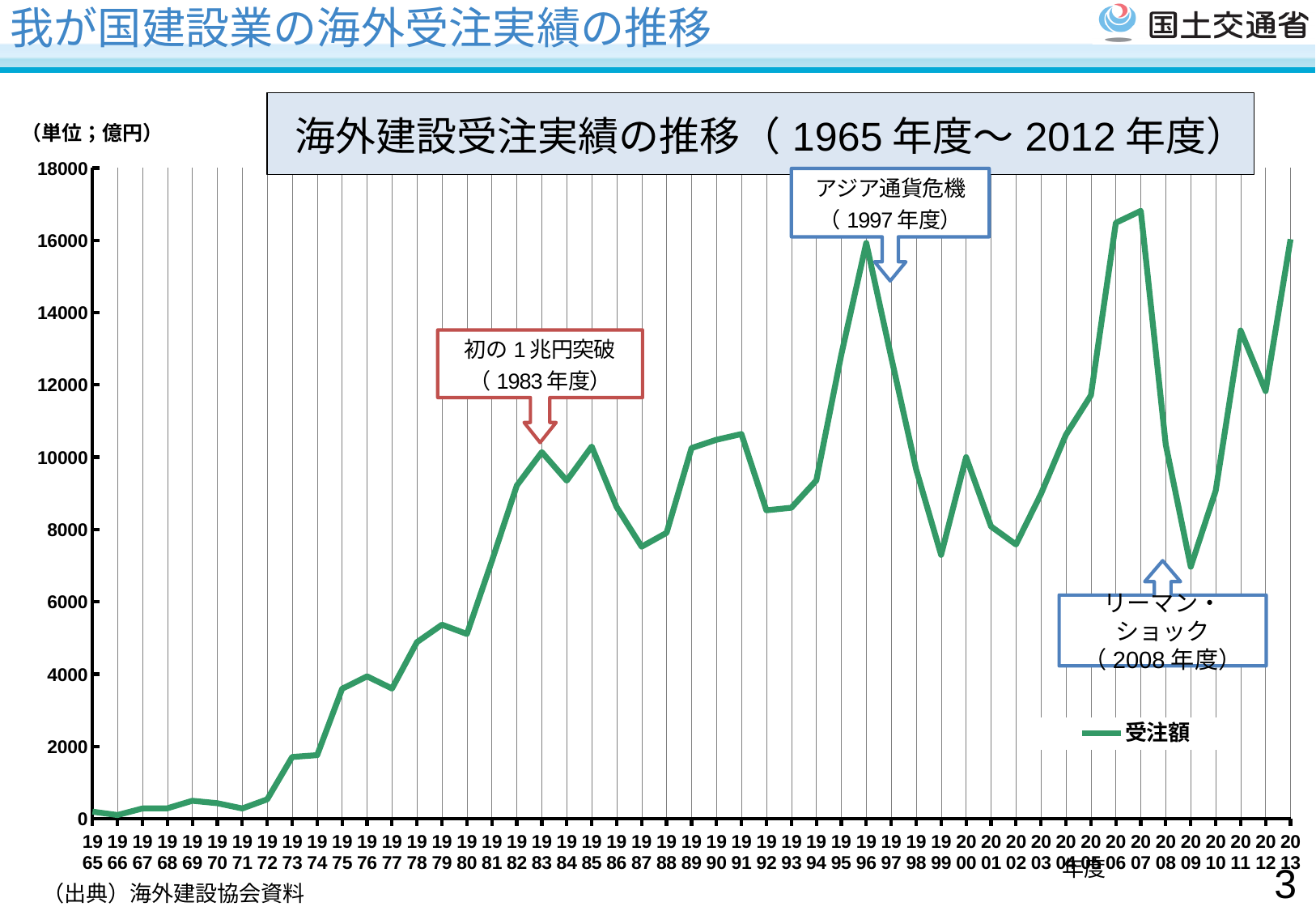

# 我が国建設業の海外受注実績の推移

### Chart:  海外建設受注実績の推移（1965年度～2012年度）

| Category | 受注額 |
|---|---|
| 1965 | 193.0 |
| 1966 | 100.0 |
| 1967 | 282.0 |
| 1968 | 287.0 |
| 1969 | 494.0 |
| 1970 | 428.0 |
| 1971 | 282.0 |
| 1972 | 534.0 |
| 1973 | 1707.0 |
| 1974 | 1757.0 |
| 1975 | 3592.0 |
| 1976 | 3936.0 |
| 1977 | 3599.0 |
| 1978 | 4883.0 |
| 1979 | 5365.0 |
| 1980 | 5110.0 |
| 1981 | 7126.0 |
| 1982 | 9216.0 |
| 1983 | 10140.0 |
| 1984 | 9350.0 |
| 1985 | 10296.0 |
| 1986 | 8619.0 |
| 1987 | 7525.0 |
| 1988 | 7907.0 |
| 1989 | 10251.0 |
| 1990 | 10482.0 |
| 1991 | 10639.0 |
| 1992 | 8531.0 |
| 1993 | 8601.0 |
| 1994 | 9357.0 |
| 1995 | 12832.0 |
| 1996 | 15926.0 |
| 1997 | 12765.0 |
| 1998 | 9663.0 |
| 1999 | 7297.0 |
| 2000 | 10000.0 |
| 2001 | 8083.0 |
| 2002 | 7584.0 |
| 2003 | 8982.0 |
| 2004 | 10617.0 |
| 2005 | 11710.0 |
| 2006 | 16484.0 |
| 2007 | 16813.0 |
| 2008 | 10347.0 |
| 2009 | 6969.0 |
| 2010 | 9072.0 |
| 2011 | 13503.0 |
| 2012 | 11828.0 |
| 2013 | 16029.0 |
リーマン・ショック
（2008年度）
年度
3
（出典）海外建設協会資料